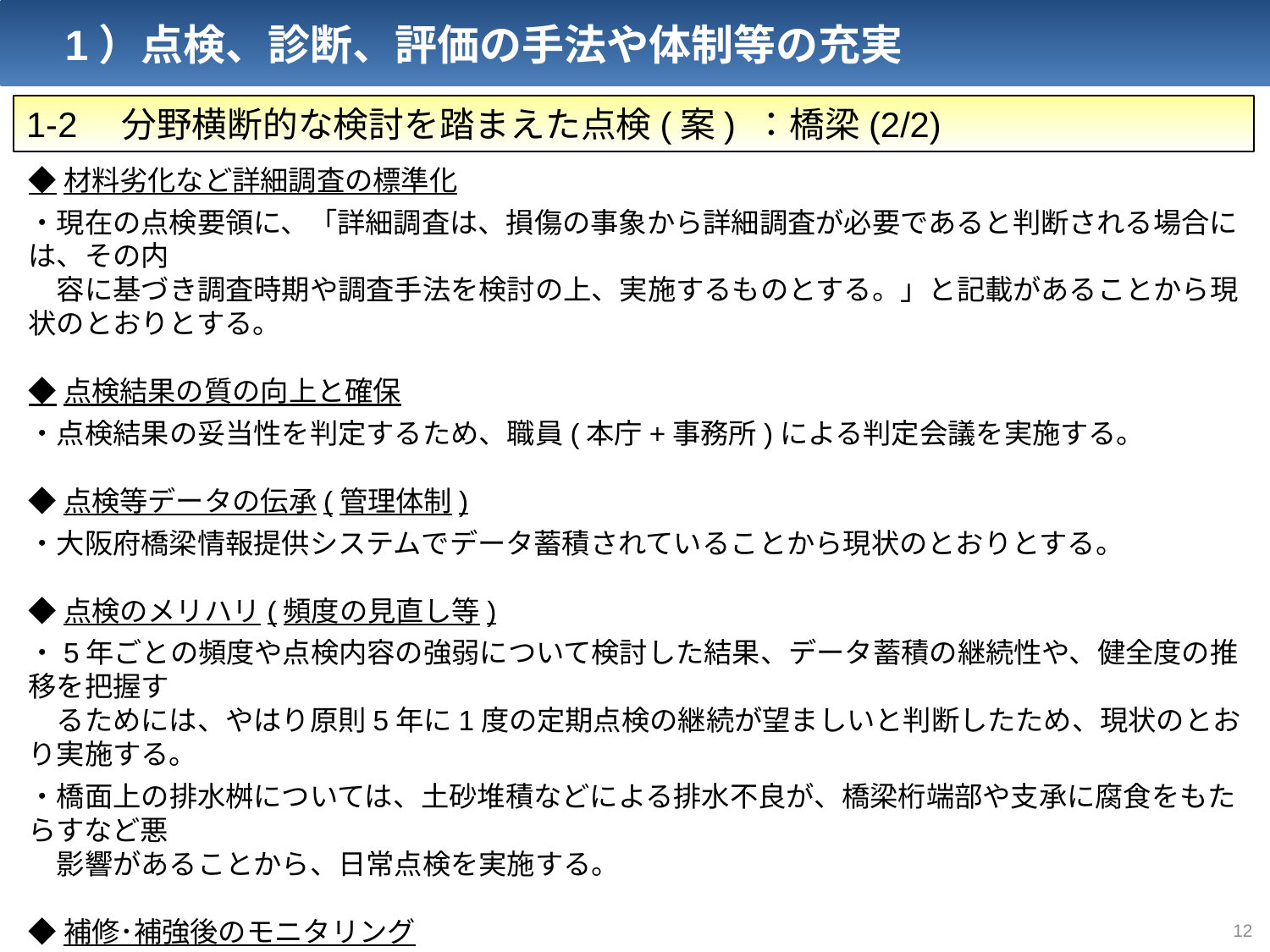

1）点検、診断、評価の手法や体制等の充実
1-2　分野横断的な検討を踏まえた点検(案) ：橋梁(2/2)
◆材料劣化など詳細調査の標準化

・現在の点検要領に、「詳細調査は、損傷の事象から詳細調査が必要であると判断される場合には、その内
　容に基づき調査時期や調査手法を検討の上、実施するものとする。」と記載があることから現状のとおりとする。

◆点検結果の質の向上と確保

・点検結果の妥当性を判定するため、職員(本庁+事務所)による判定会議を実施する。

◆点検等データの伝承(管理体制)

・大阪府橋梁情報提供システムでデータ蓄積されていることから現状のとおりとする。

◆点検のメリハリ(頻度の見直し等)

・5年ごとの頻度や点検内容の強弱について検討した結果、データ蓄積の継続性や、健全度の推移を把握す
　るためには、やはり原則5年に1度の定期点検の継続が望ましいと判断したため、現状のとおり実施する。

・橋面上の排水桝については、土砂堆積などによる排水不良が、橋梁桁端部や支承に腐食をもたらすなど悪
　影響があることから、日常点検を実施する。

◆補修･補強後のモニタリング

・補修･補強を行った箇所については、遅くとも実施1年後には職員による目視点検を行うものとする。

・新技術･新工法を採用した箇所については、補修･補強工事完了後回復効果の計測を実施する。

・補修履歴を蓄積する。
12